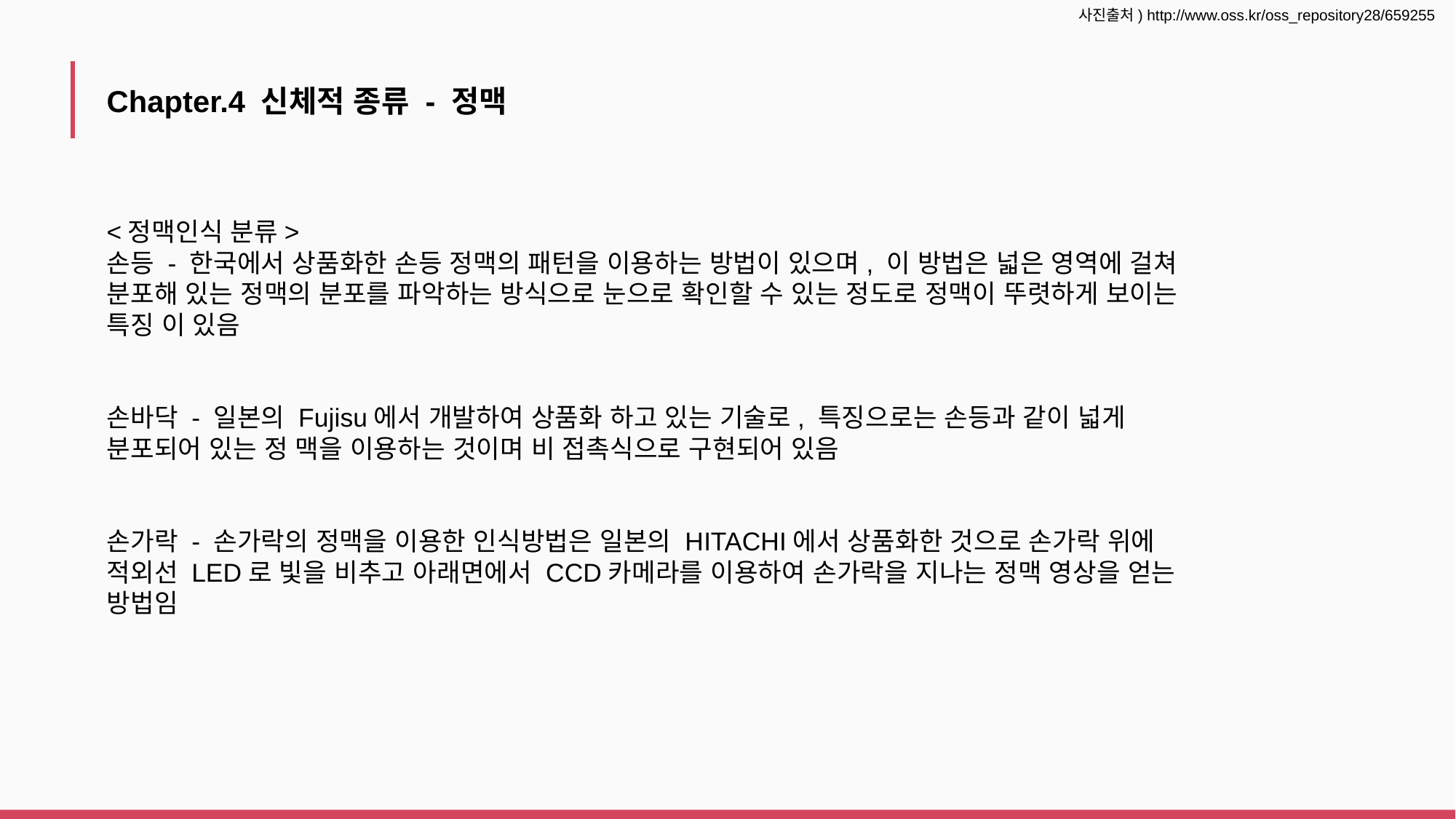

사진출처) http://www.oss.kr/oss_repository28/659255
Chapter.4 신체적 종류 - 정맥
<정맥인식 분류>
손등 - 한국에서 상품화한 손등 정맥의 패턴을 이용하는 방법이 있으며, 이 방법은 넓은 영역에 걸쳐 분포해 있는 정맥의 분포를 파악하는 방식으로 눈으로 확인할 수 있는 정도로 정맥이 뚜렷하게 보이는 특징 이 있음

손바닥 - 일본의 Fujisu에서 개발하여 상품화 하고 있는 기술로, 특징으로는 손등과 같이 넓게 분포되어 있는 정 맥을 이용하는 것이며 비 접촉식으로 구현되어 있음

손가락 - 손가락의 정맥을 이용한 인식방법은 일본의 HITACHI에서 상품화한 것으로 손가락 위에 적외선 LED로 빛을 비추고 아래면에서 CCD카메라를 이용하여 손가락을 지나는 정맥 영상을 얻는 방법임